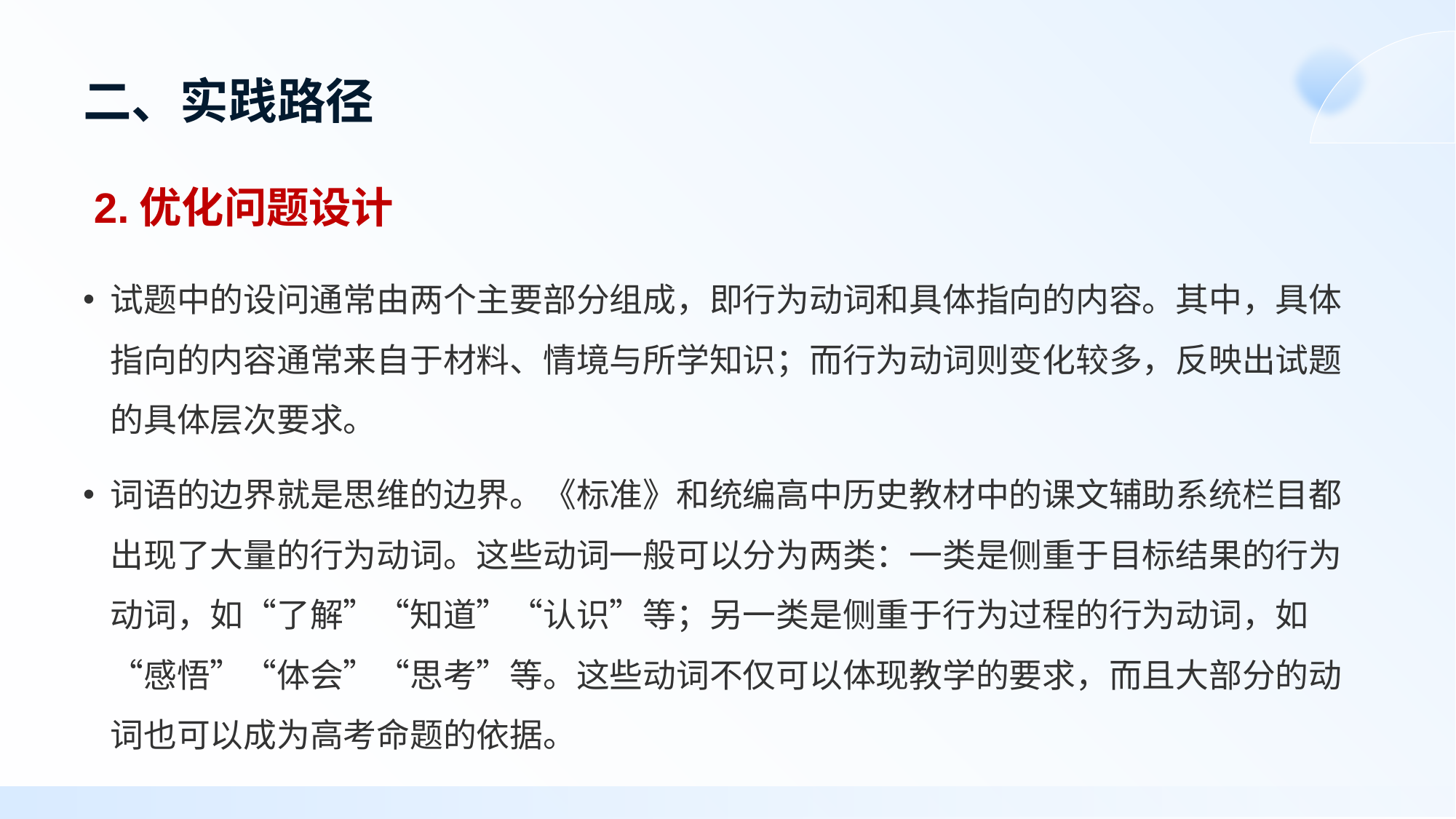

# 二、实践路径
2.优化问题设计
试题中的设问通常由两个主要部分组成，即行为动词和具体指向的内容。其中，具体指向的内容通常来自于材料、情境与所学知识；而行为动词则变化较多，反映出试题的具体层次要求。
词语的边界就是思维的边界。《标准》和统编高中历史教材中的课文辅助系统栏目都出现了大量的行为动词。这些动词一般可以分为两类：一类是侧重于目标结果的行为动词，如“了解”“知道”“认识”等；另一类是侧重于行为过程的行为动词，如“感悟”“体会”“思考”等。这些动词不仅可以体现教学的要求，而且大部分的动词也可以成为高考命题的依据。